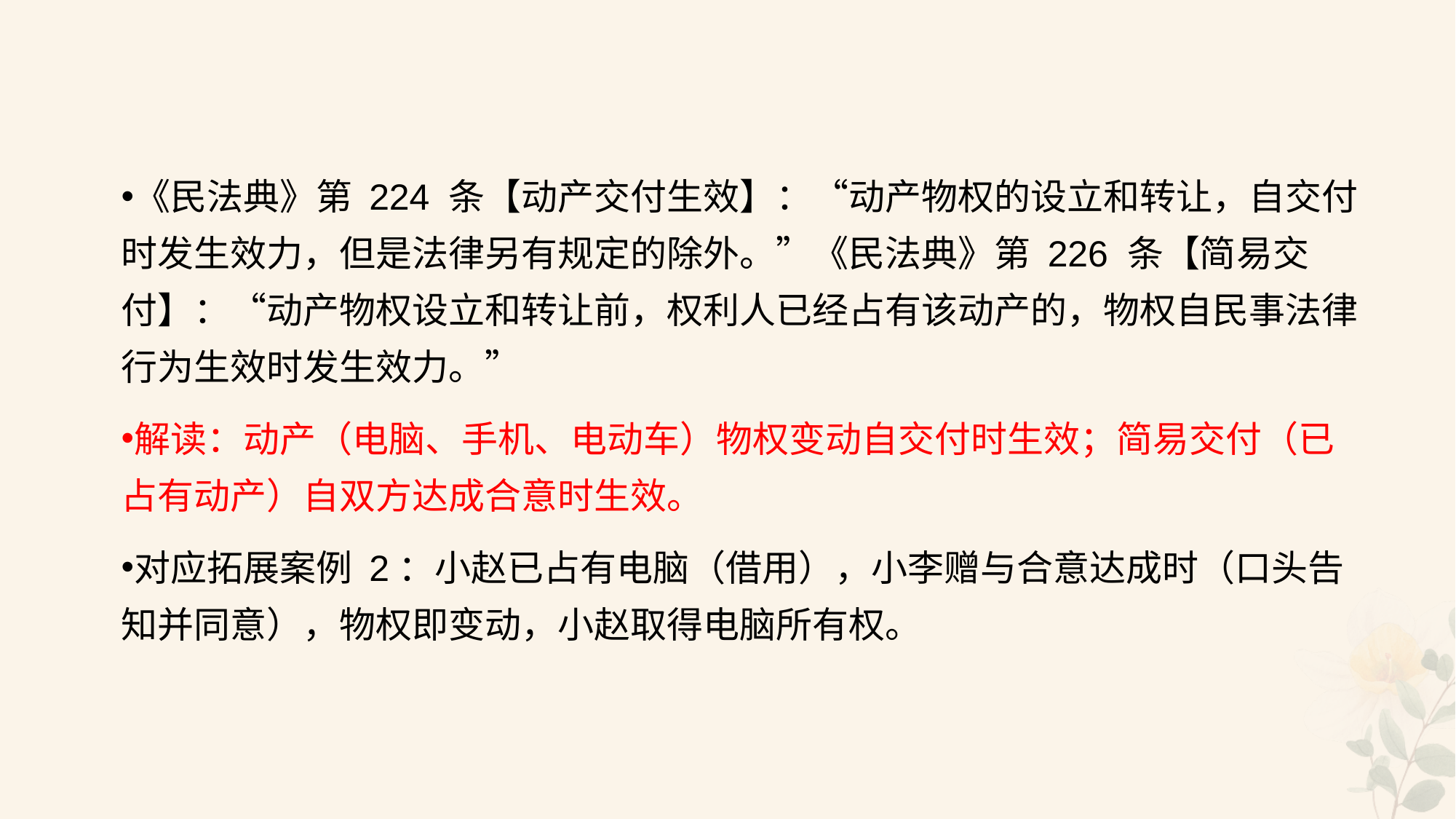

#
《民法典》第 224 条【动产交付生效】：“动产物权的设立和转让，自交付时发生效力，但是法律另有规定的除外。”《民法典》第 226 条【简易交付】：“动产物权设立和转让前，权利人已经占有该动产的，物权自民事法律行为生效时发生效力。”
解读：动产（电脑、手机、电动车）物权变动自交付时生效；简易交付（已占有动产）自双方达成合意时生效。
对应拓展案例 2：小赵已占有电脑（借用），小李赠与合意达成时（口头告知并同意），物权即变动，小赵取得电脑所有权。